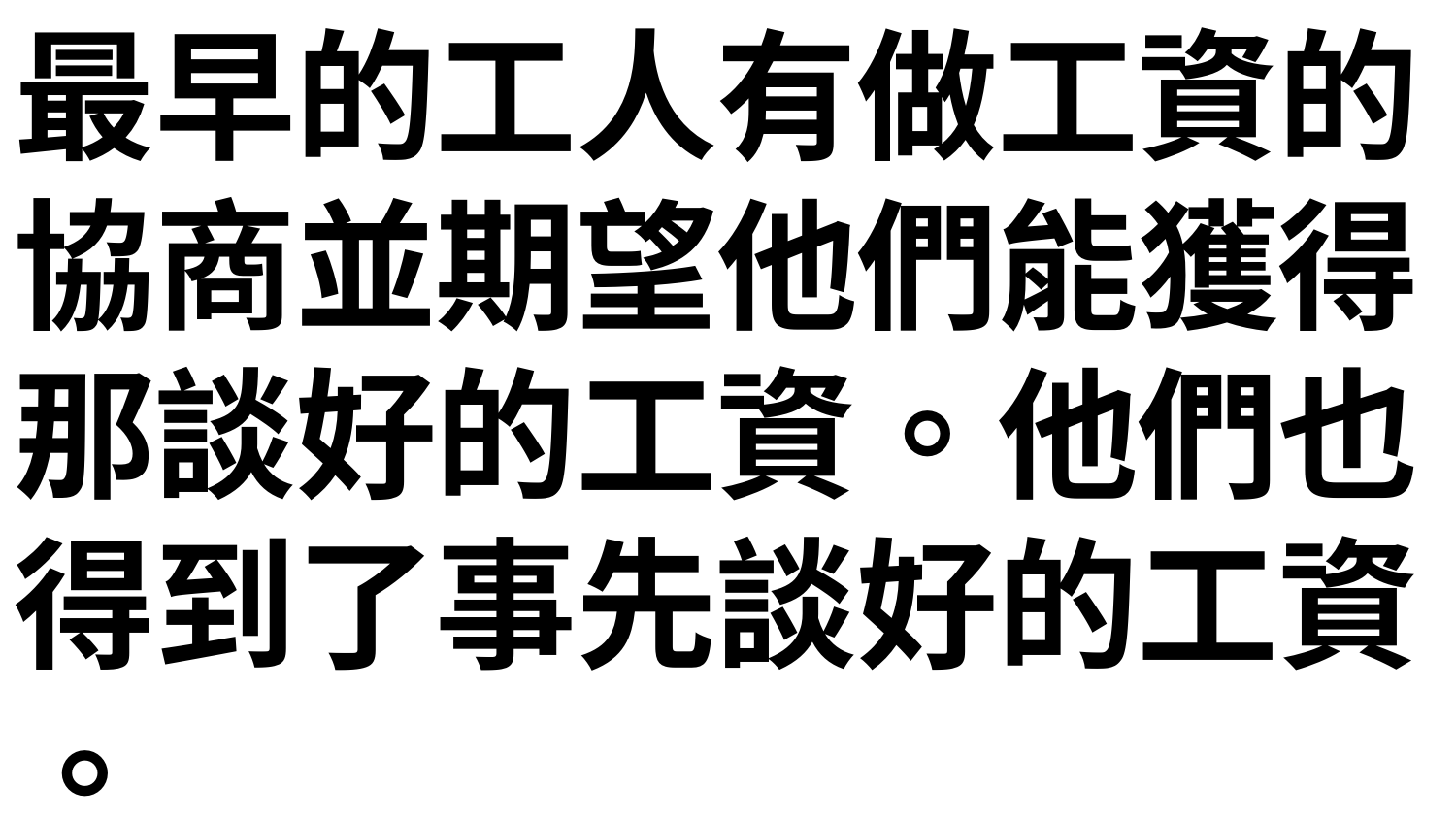

最早的工人有做工資的協商並期望他們能獲得那談好的工資。他們也得到了事先談好的工資
。